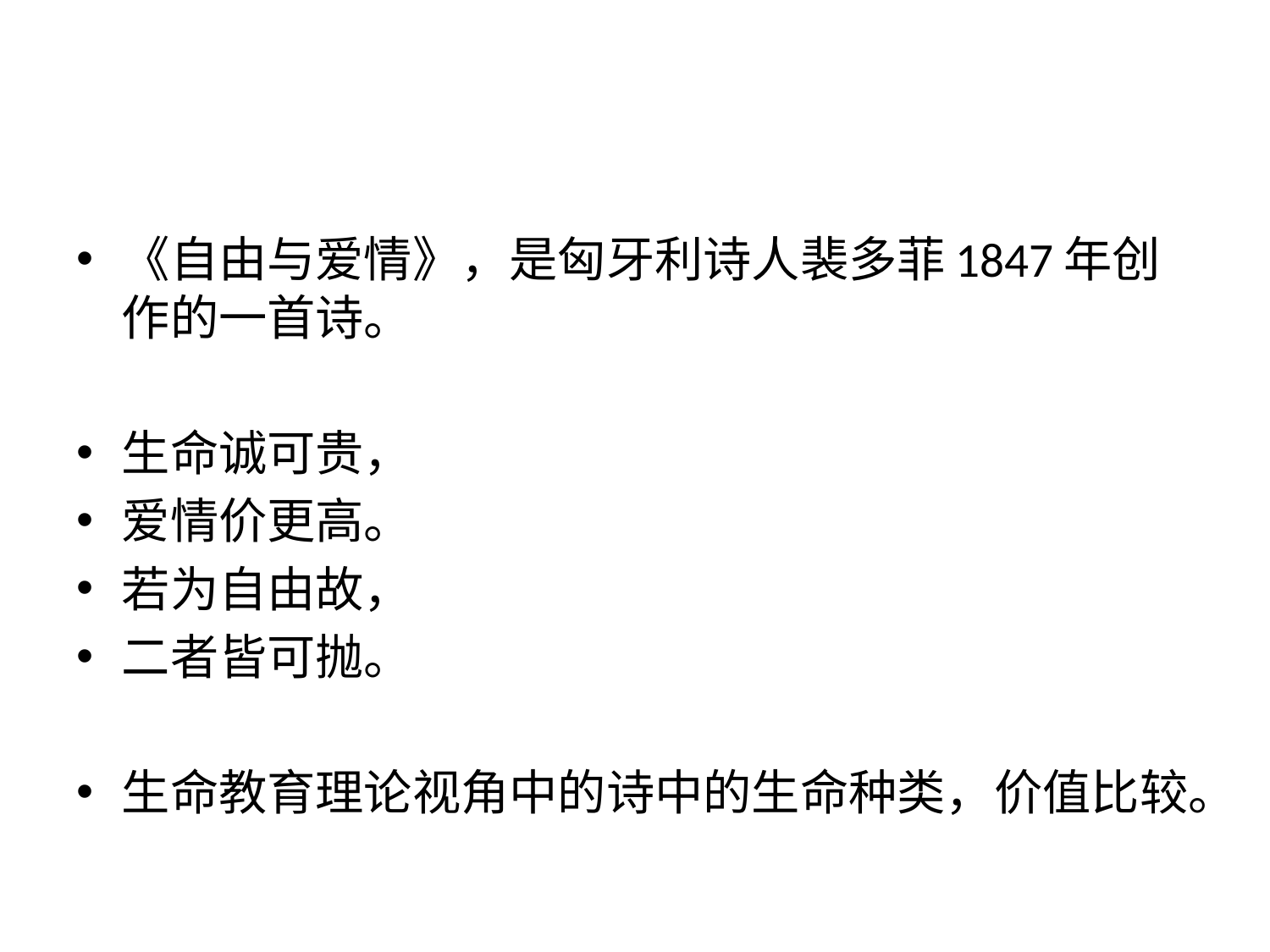

#
《自由与爱情》，是匈牙利诗人裴多菲1847年创作的一首诗。

生命诚可贵，
爱情价更高。
若为自由故，
二者皆可抛。

生命教育理论视角中的诗中的生命种类，价值比较。